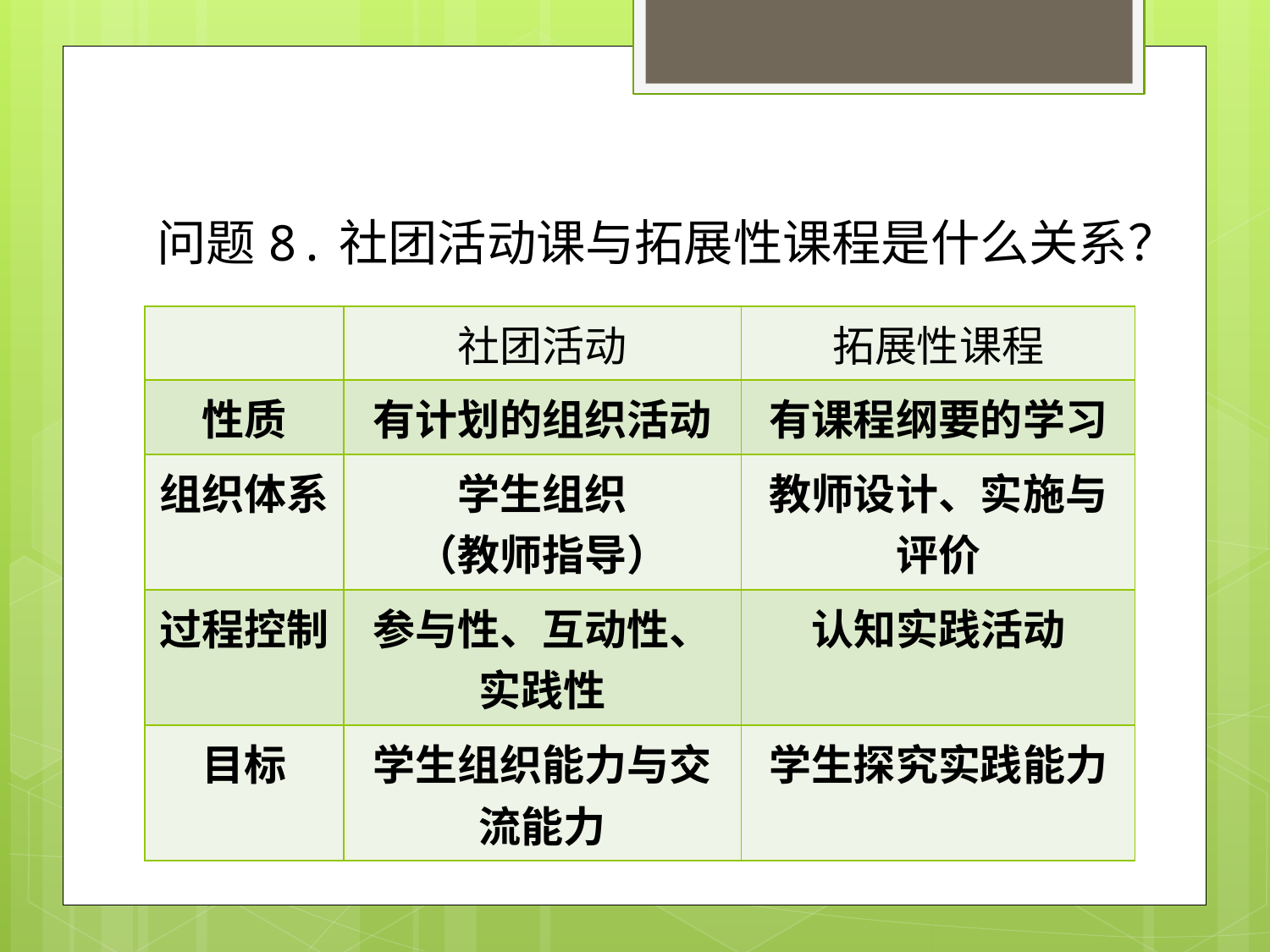

问题8.社团活动课与拓展性课程是什么关系？

|  | 社团活动 | 拓展性课程 |
| --- | --- | --- |
| 性质 | 有计划的组织活动 | 有课程纲要的学习 |
| 组织体系 | 学生组织 （教师指导） | 教师设计、实施与评价 |
| 过程控制 | 参与性、互动性、实践性 | 认知实践活动 |
| 目标 | 学生组织能力与交流能力 | 学生探究实践能力 |